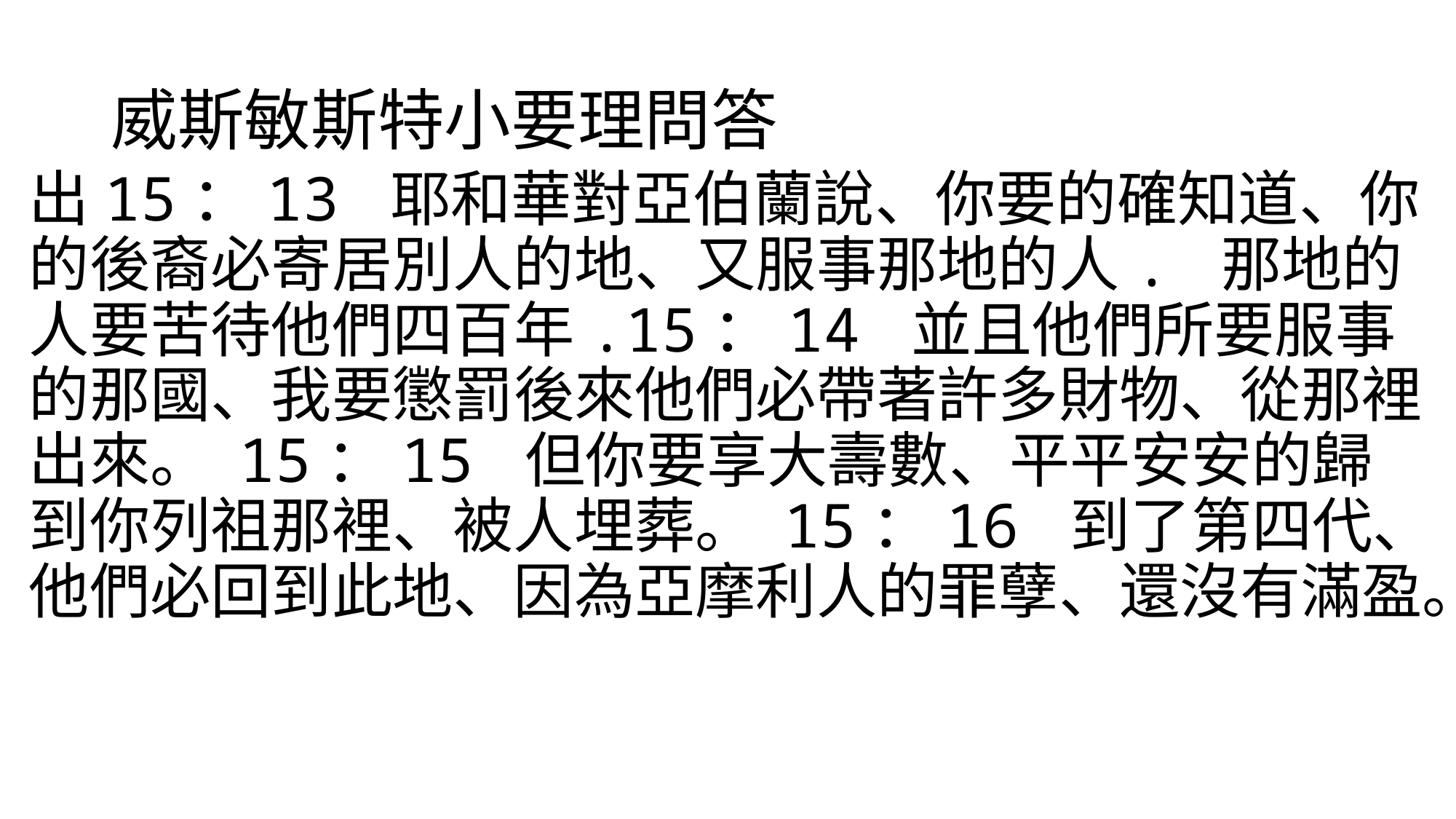

# 威斯敏斯特小要理問答
出15：13 耶和華對亞伯蘭說、你要的確知道、你的後裔必寄居別人的地、又服事那地的人. 那地的人要苦待他們四百年.15：14 並且他們所要服事的那國、我要懲罰後來他們必帶著許多財物、從那裡出來。 15：15 但你要享大壽數、平平安安的歸到你列祖那裡、被人埋葬。 15：16 到了第四代、他們必回到此地、因為亞摩利人的罪孽、還沒有滿盈。